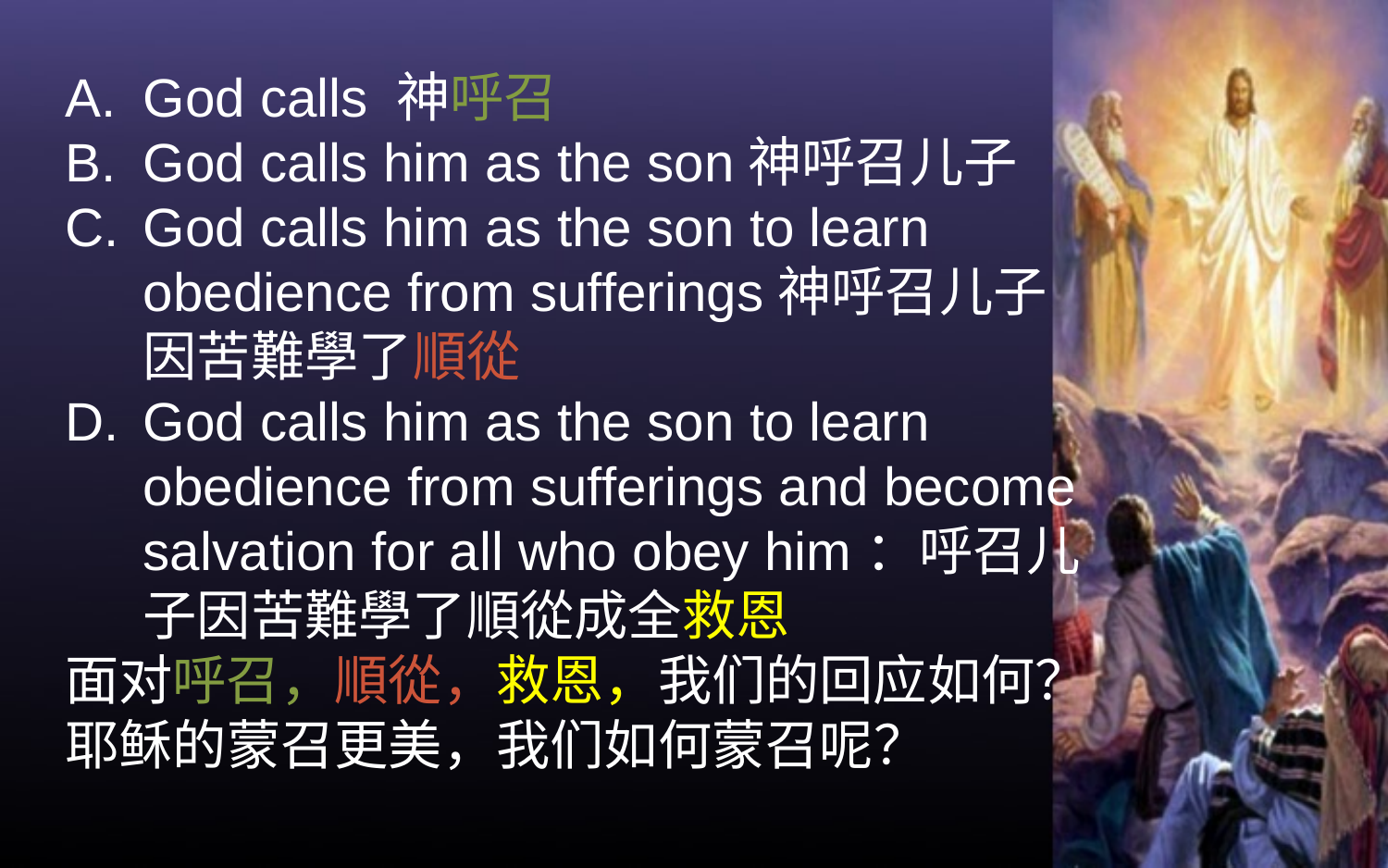

God calls 神呼召
God calls him as the son神呼召儿子
God calls him as the son to learn obedience from sufferings神呼召儿子因苦難學了順從
God calls him as the son to learn obedience from sufferings and become salvation for all who obey him：呼召儿子因苦難學了順從成全救恩
面对呼召，順從，救恩，我们的回应如何？耶稣的蒙召更美，我们如何蒙召呢？